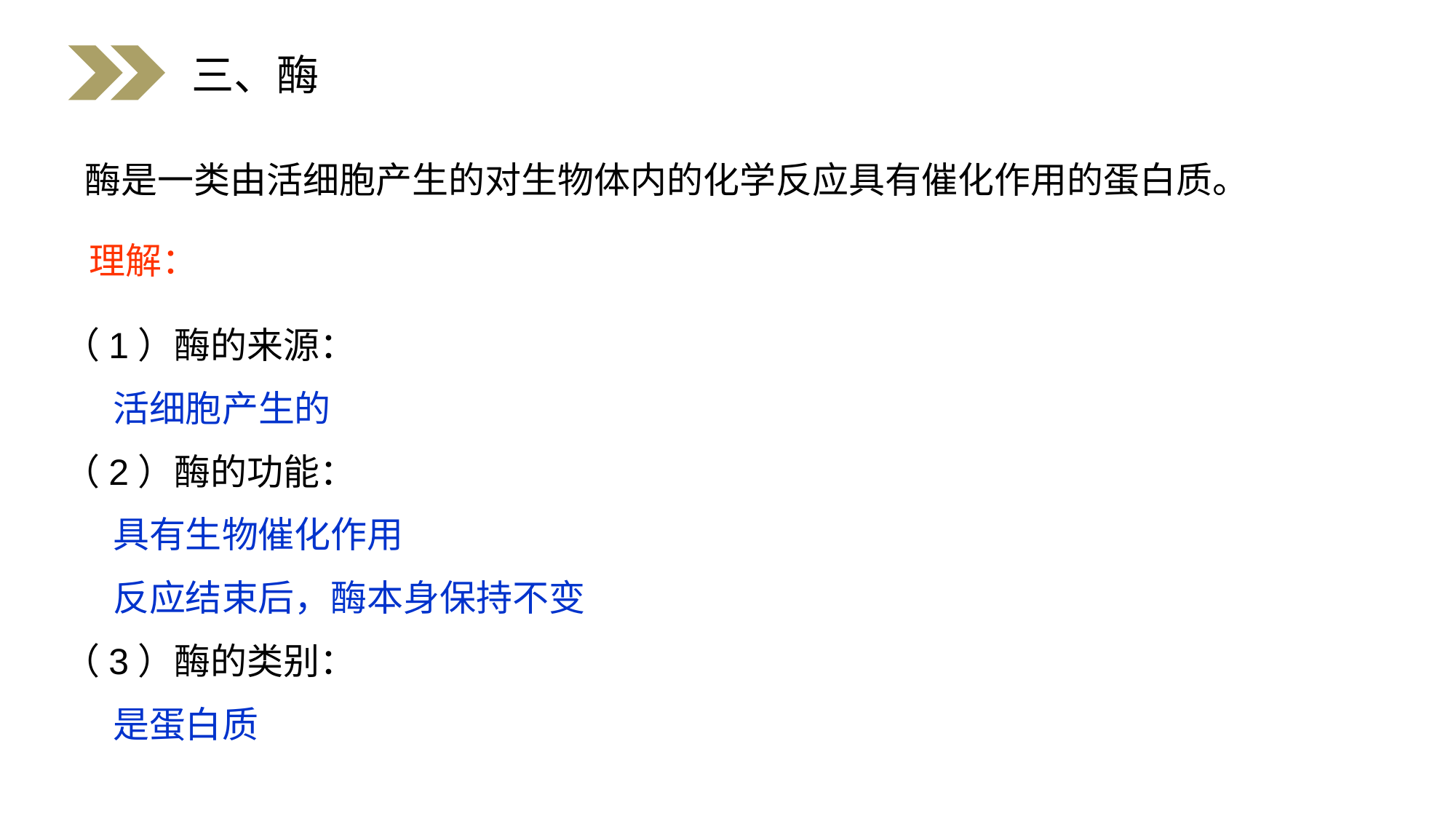

三、酶
        酶是一类由活细胞产生的对生物体内的化学反应具有催化作用的蛋白质。
理解：
   （1）酶的来源：
         活细胞产生的
   （2）酶的功能：
         具有生物催化作用
         反应结束后，酶本身保持不变
   （3）酶的类别：
         是蛋白质